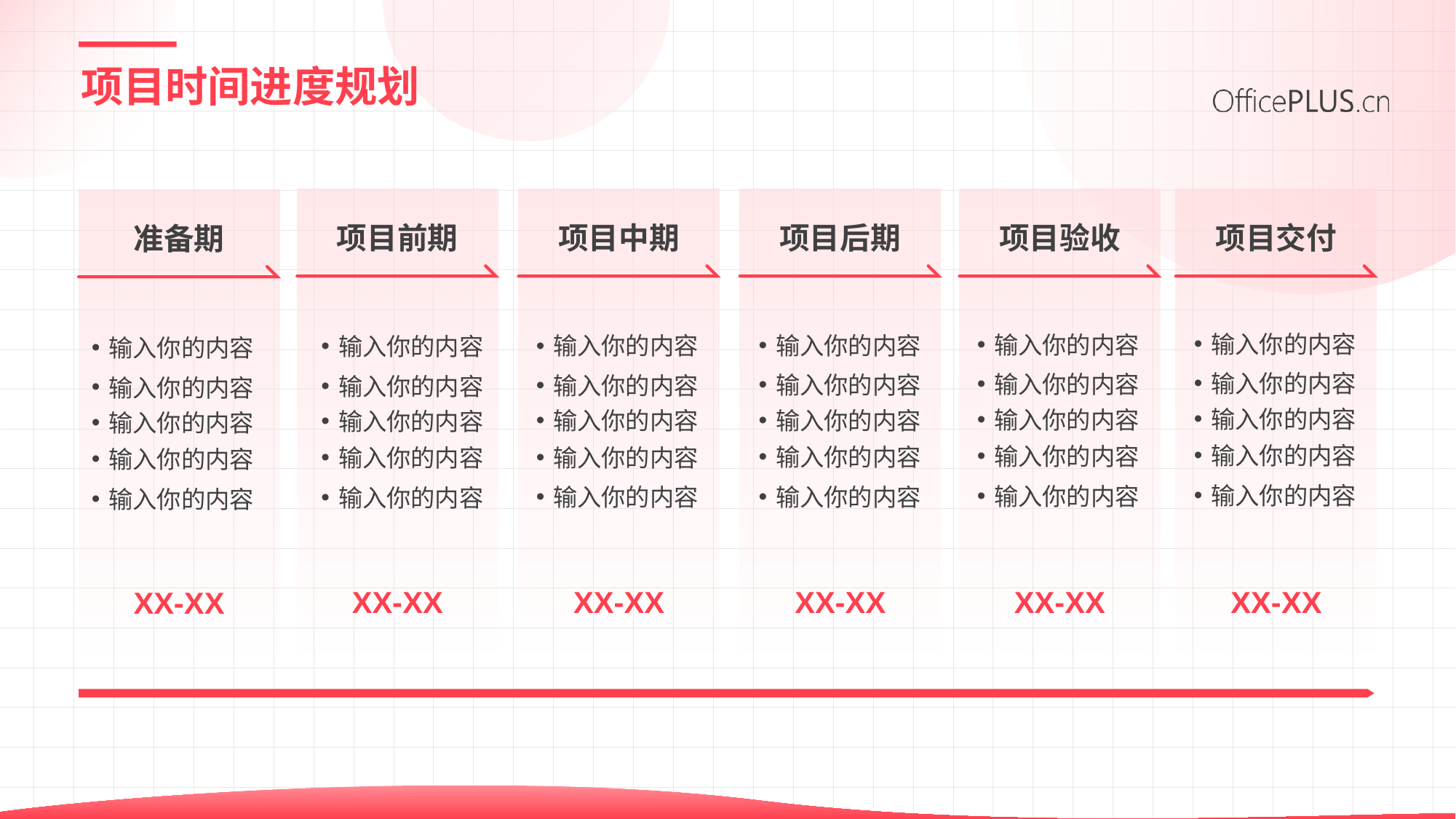

# 项目时间进度规划

项目前期
项目中期
项目后期
项目验收
项目交付
准备期

输入你的内容
输入你的内容
输入你的内容
输入你的内容
输入你的内容
输入你的内容
输入你的内容
输入你的内容
输入你的内容
输入你的内容
输入你的内容
输入你的内容
输入你的内容
输入你的内容
输入你的内容
输入你的内容
输入你的内容
输入你的内容
输入你的内容
输入你的内容
输入你的内容
输入你的内容
输入你的内容
输入你的内容
输入你的内容
输入你的内容
输入你的内容
输入你的内容
输入你的内容
输入你的内容
XX-XX
XX-XX
XX-XX
XX-XX
XX-XX
XX-XX